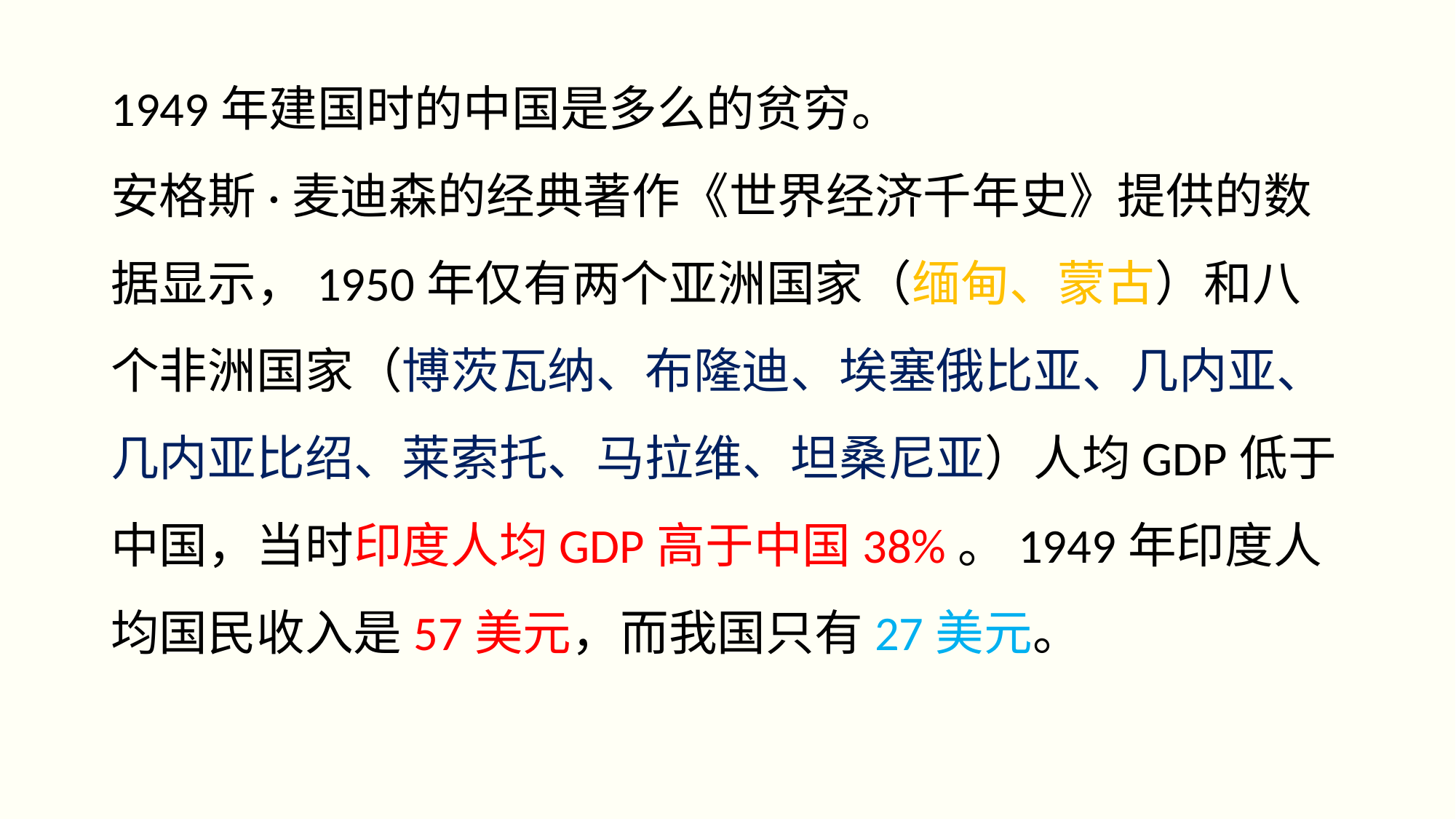

# 1949年建国时的中国是多么的贫穷。 安格斯·麦迪森的经典著作《世界经济千年史》提供的数据显示，1950年仅有两个亚洲国家（缅甸、蒙古）和八个非洲国家（博茨瓦纳、布隆迪、埃塞俄比亚、几内亚、几内亚比绍、莱索托、马拉维、坦桑尼亚）人均GDP低于中国，当时印度人均GDP高于中国38%。1949年印度人均国民收入是57美元，而我国只有27美元。